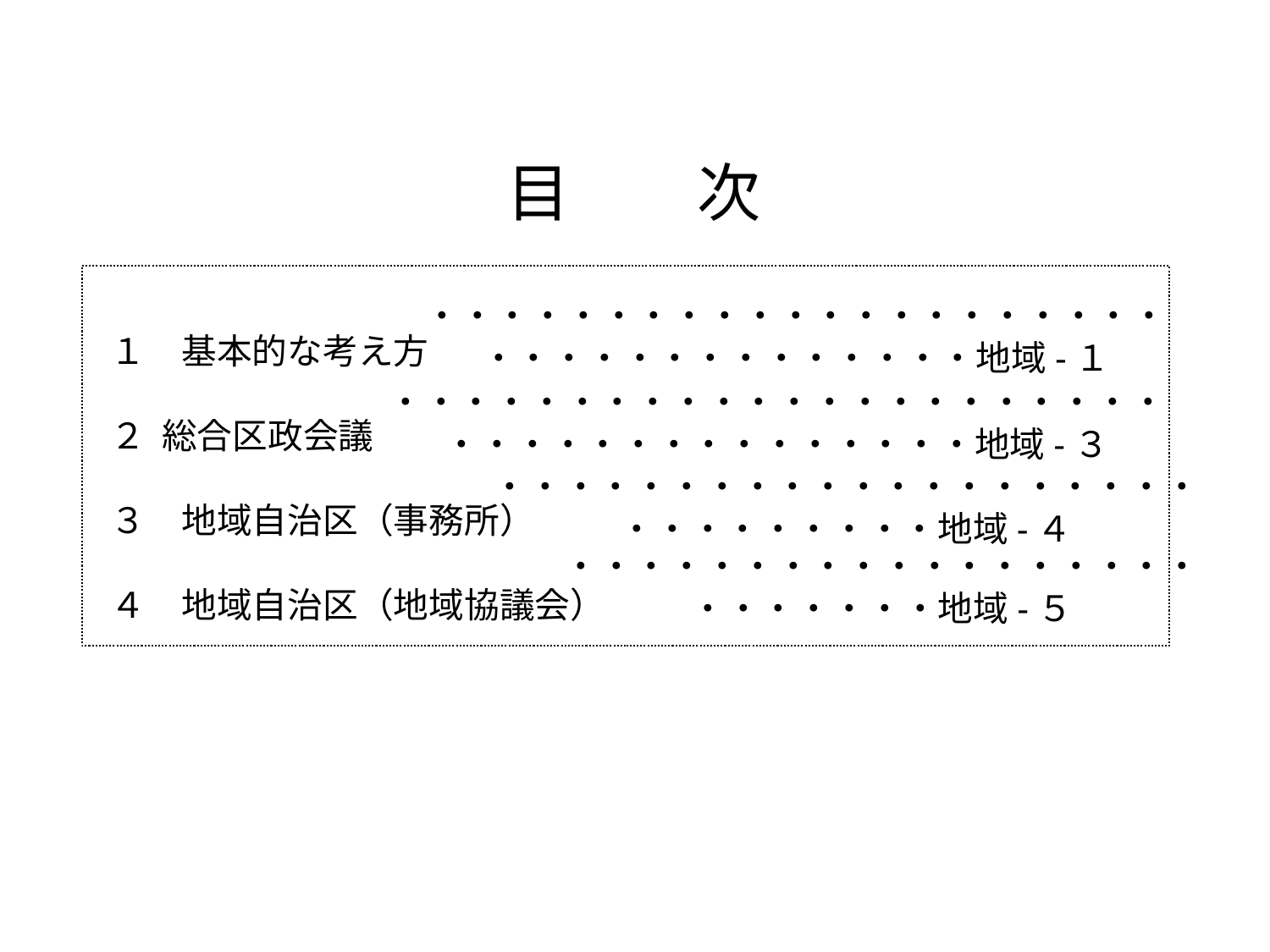

# 目　　次

 １　基本的な考え方
 ２  総合区政会議
 ３　地域自治区（事務所）
 ４　地域自治区（地域協議会）

・・・・・・・・・・・・・・・・・・・・・・・・・・・・・・・・・・・地域-１
・・・・・・・・・・・・・・・・・・・・・・・・・・・・・・・・・・・・・地域-３
・・・・・・・・・・・・・・・・・・・・・・・・・・・・・地域-４
・・・・・・・・・・・・・・・・・・・・・・・・・地域-５